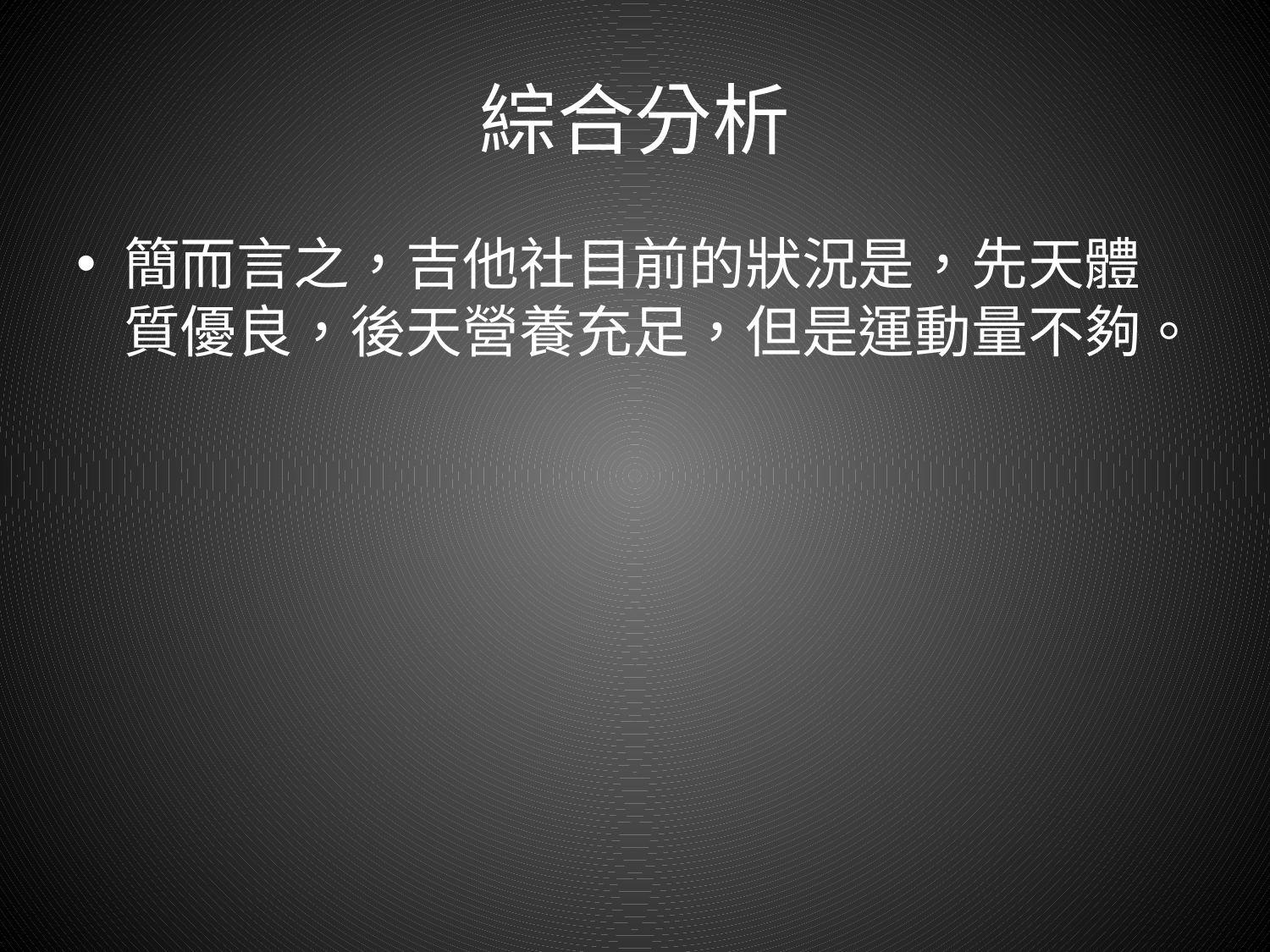

# 綜合分析
簡而言之，吉他社目前的狀況是，先天體質優良，後天營養充足，但是運動量不夠。